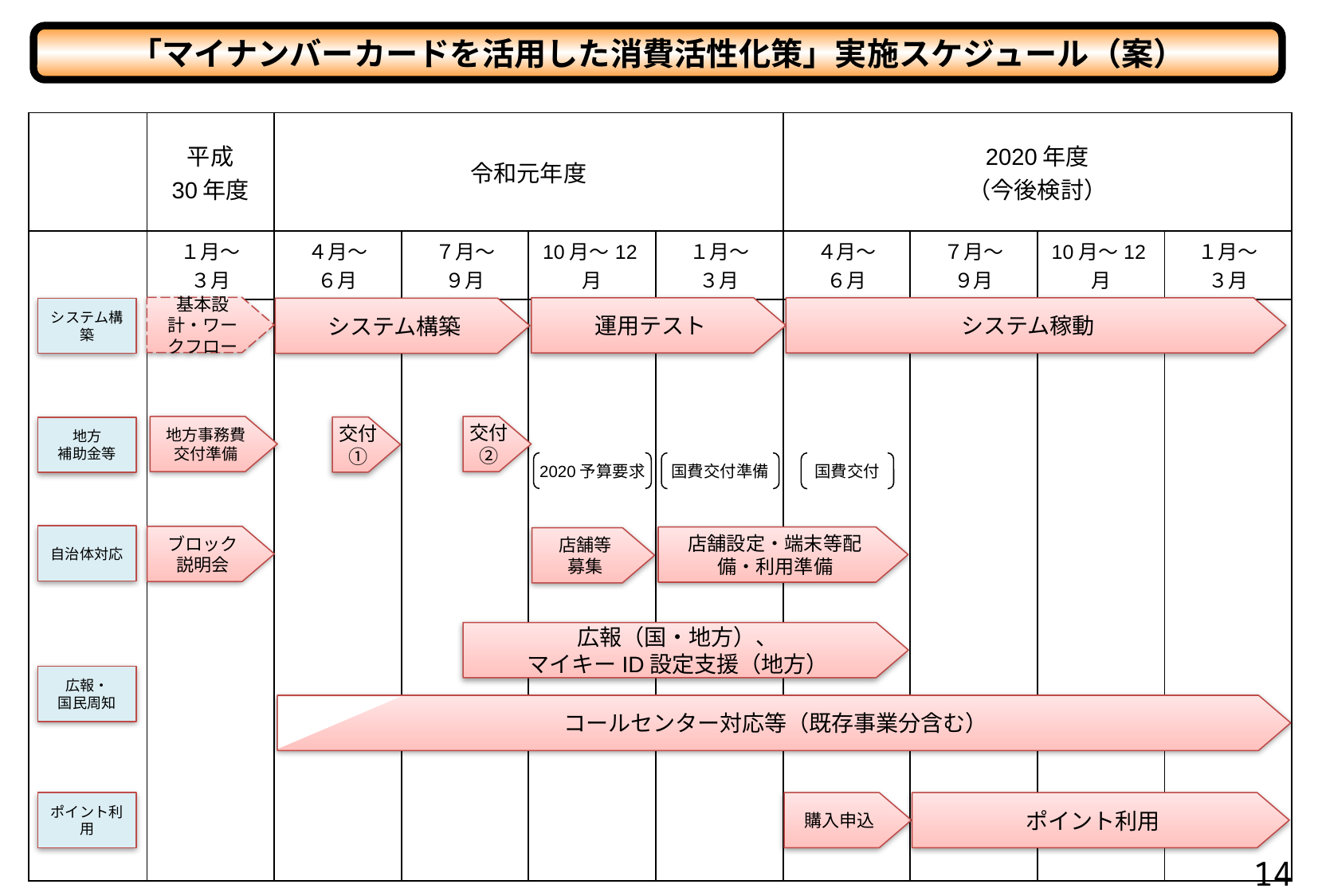

「マイナンバーカードを活用した消費活性化策」実施スケジュール（案）
|  | 平成 30年度 | 令和元年度 |  |  |  | 2020年度 （今後検討） |  |  |  |
| --- | --- | --- | --- | --- | --- | --- | --- | --- | --- |
|  | １月～ ３月 | ４月～ ６月 | ７月～ ９月 | 10月～12月 | １月～ ３月 | ４月～ ６月 | ７月～ ９月 | 10月～12月 | １月～ ３月 |
|  |  |  |  |  |  |  |  |  |  |
基本設計・ワークフロー
運用テスト
システム稼動
システム構築
システム構築
地方事務費
交付準備
交付②
交付①
地方
補助金等
2020予算要求
国費交付準備
国費交付
自治体対応
ブロック
説明会
店舗設定・端末等配備・利用準備
店舗等
募集
広報（国・地方）、
マイキーID設定支援（地方）
広報・
国民周知

コールセンター対応等（既存事業分含む）
ポイント利用
購入申込
ポイント利用
14